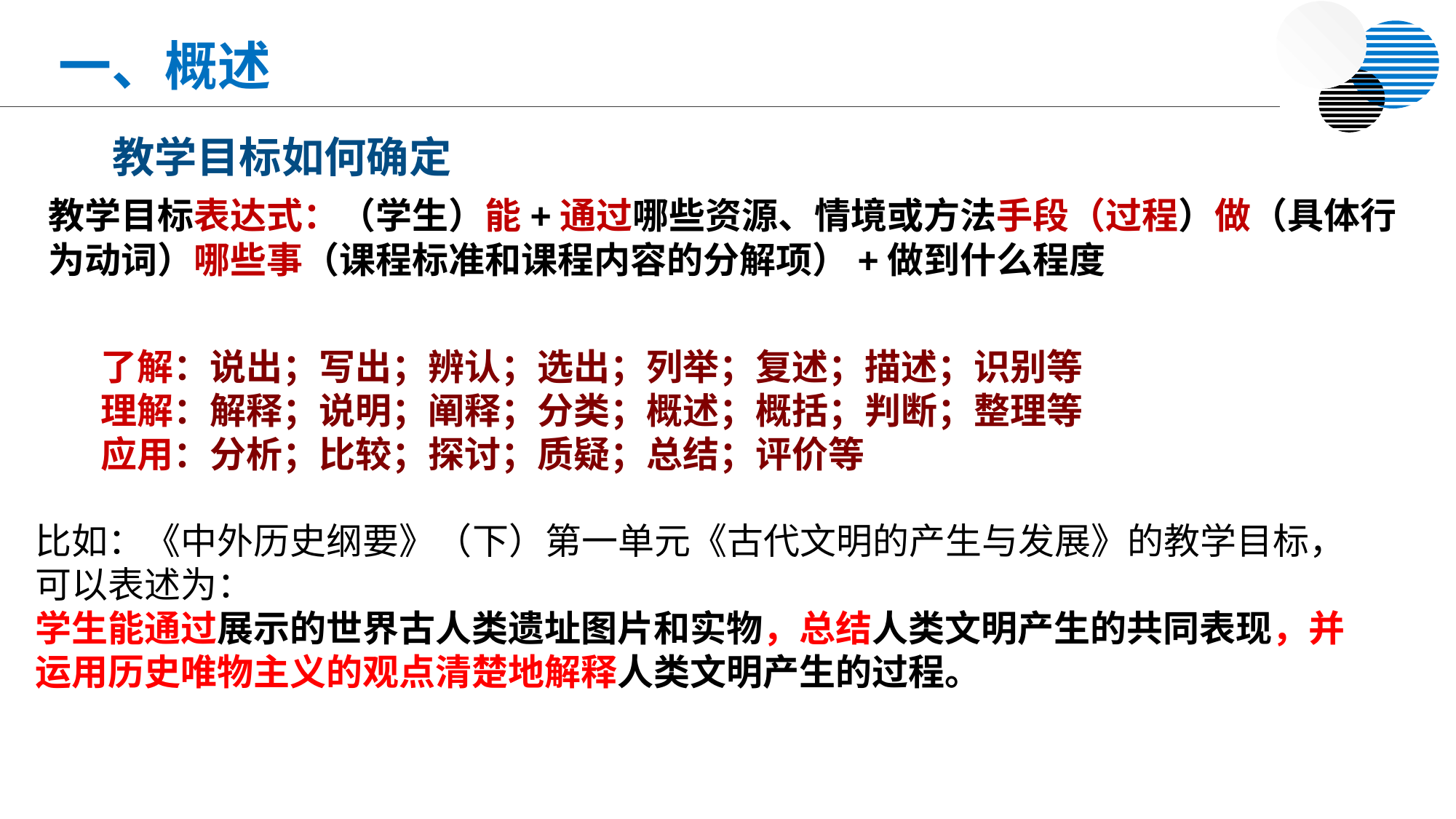

一、概述
教学目标如何确定
教学目标表达式：（学生）能+通过哪些资源、情境或方法手段（过程）做（具体行为动词）哪些事（课程标准和课程内容的分解项）+做到什么程度
了解：说出；写出；辨认；选出；列举；复述；描述；识别等
理解：解释；说明；阐释；分类；概述；概括；判断；整理等
应用：分析；比较；探讨；质疑；总结；评价等
比如：《中外历史纲要》（下）第一单元《古代文明的产生与发展》的教学目标，可以表述为：
学生能通过展示的世界古人类遗址图片和实物，总结人类文明产生的共同表现，并运用历史唯物主义的观点清楚地解释人类文明产生的过程。